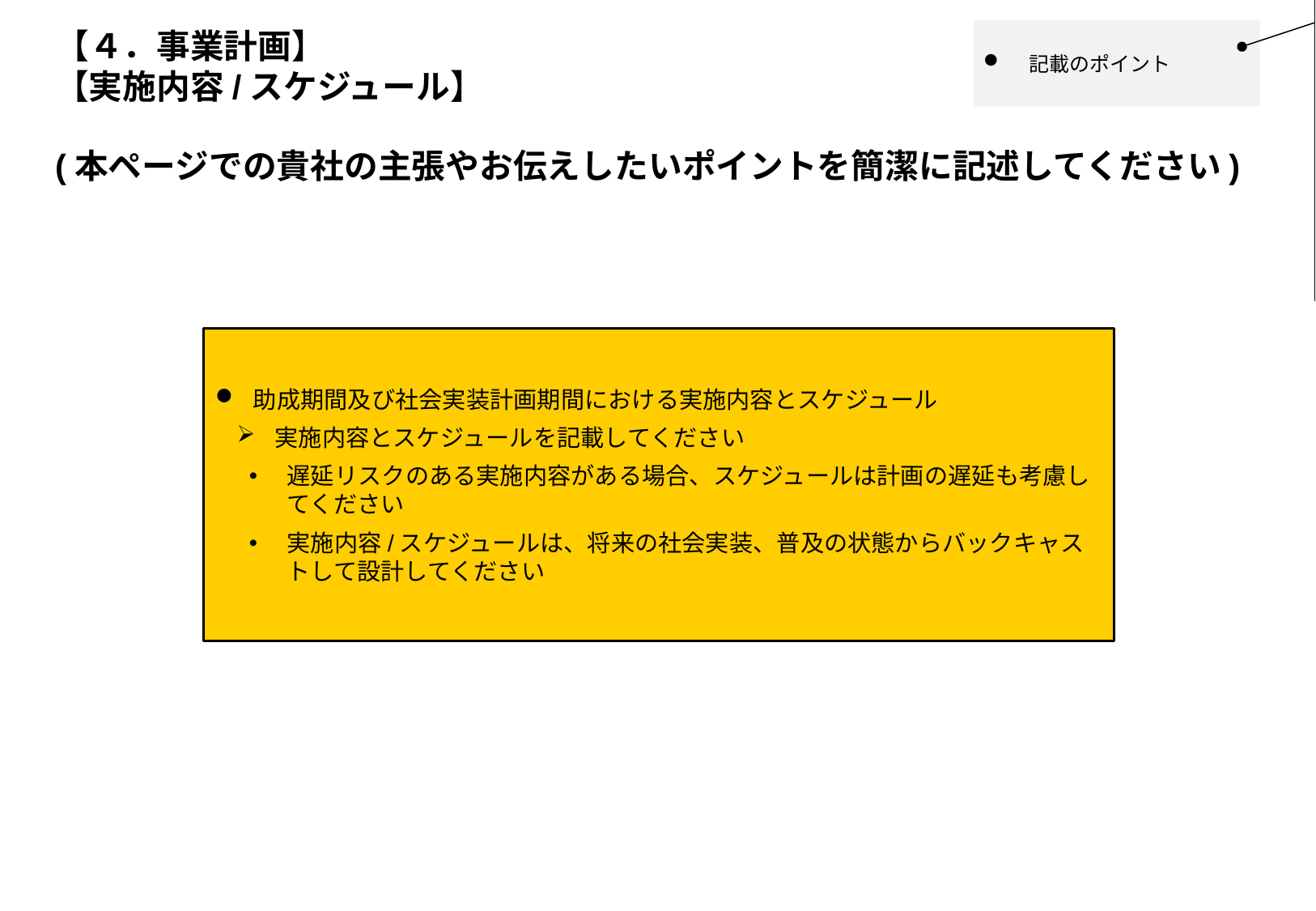

ボディに記載の内容うち、どの項目に該当し得るかを各資料右肩にできる限りお示しください。
（1ページ1項目ずつ作成でも、1ページで複数項目を含めて表現される場合で問題ありません）
※以後のページにかけても同様
# 【４．事業計画】 【実施内容/スケジュール】
記載のポイント
(本ページでの貴社の主張やお伝えしたいポイントを簡潔に記述してください)
助成期間及び社会実装計画期間における実施内容とスケジュール
実施内容とスケジュールを記載してください
遅延リスクのある実施内容がある場合、スケジュールは計画の遅延も考慮してください
実施内容/スケジュールは、将来の社会実装、普及の状態からバックキャストして設計してください